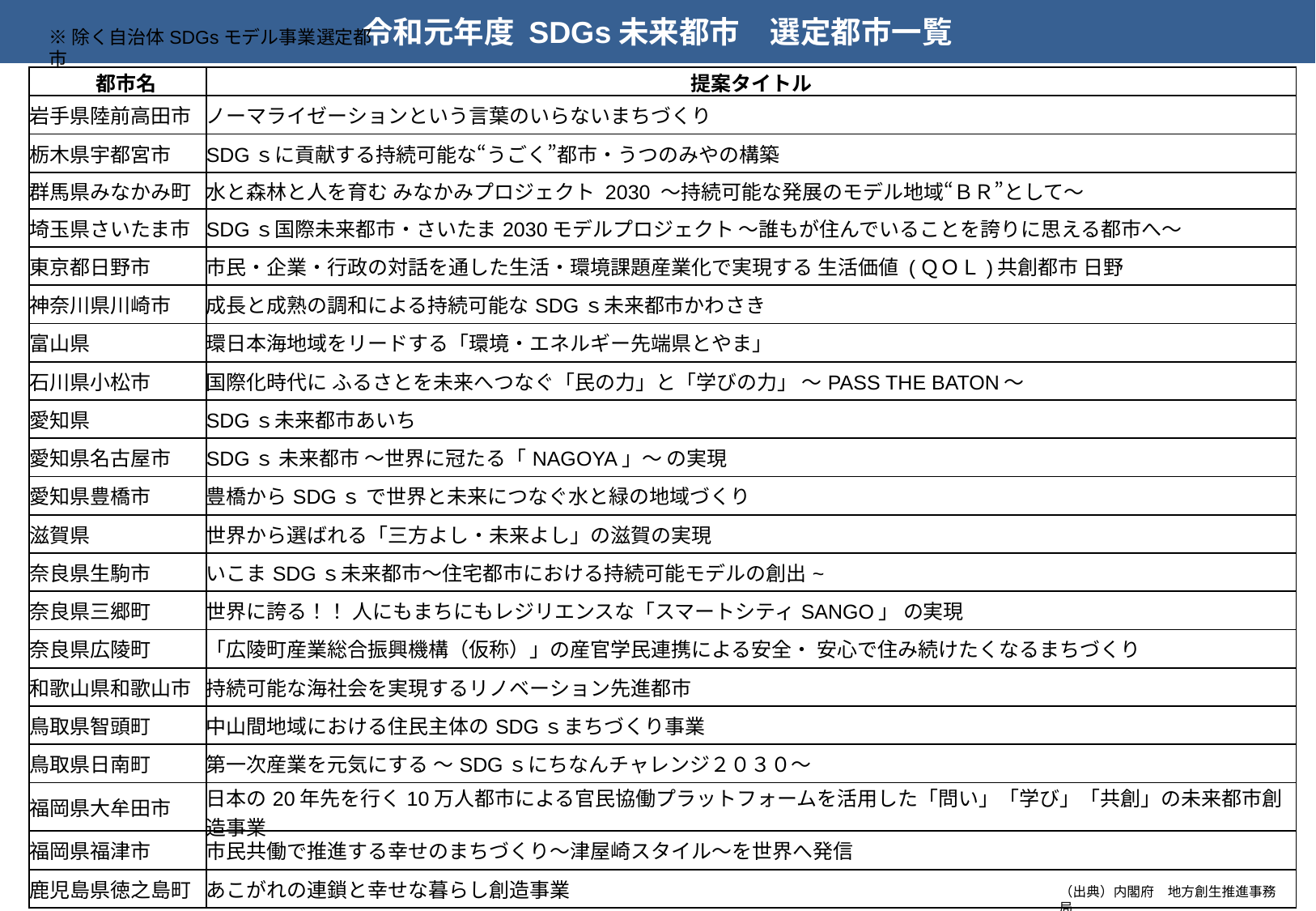

令和元年度 SDGs未来都市　選定都市一覧
※除く自治体SDGsモデル事業選定都市
| 都市名 | 提案タイトル |
| --- | --- |
| 岩手県陸前高田市 | ノーマライゼーションという言葉のいらないまちづくり |
| 栃木県宇都宮市 | SDGｓに貢献する持続可能な“うごく”都市・うつのみやの構築 |
| 群馬県みなかみ町 | 水と森林と人を育む みなかみプロジェクト 2030 ～持続可能な発展のモデル地域“ＢＲ”として～ |
| 埼玉県さいたま市 | SDGｓ国際未来都市・さいたま2030モデルプロジェクト ～誰もが住んでいることを誇りに思える都市へ～ |
| 東京都日野市 | 市民・企業・行政の対話を通した生活・環境課題産業化で実現する 生活価値 (ＱＯＬ)共創都市 日野 |
| 神奈川県川崎市 | 成長と成熟の調和による持続可能なSDGｓ未来都市かわさき |
| 富山県 | 環日本海地域をリードする「環境・エネルギー先端県とやま」 |
| 石川県小松市 | 国際化時代に ふるさとを未来へつなぐ「民の力」と「学びの力」 ～PASS THE BATON～ |
| 愛知県 | SDGｓ未来都市あいち |
| 愛知県名古屋市 | SDGｓ 未来都市 ～世界に冠たる「NAGOYA」～ の実現 |
| 愛知県豊橋市 | 豊橋からSDGｓ で世界と未来につなぐ水と緑の地域づくり |
| 滋賀県 | 世界から選ばれる「三方よし・未来よし」の滋賀の実現 |
| 奈良県生駒市 | いこまSDGｓ未来都市～住宅都市における持続可能モデルの創出~ |
| 奈良県三郷町 | 世界に誇る！！ 人にもまちにもレジリエンスな「スマートシティSANGO」 の実現 |
| 奈良県広陵町 | 「広陵町産業総合振興機構（仮称）」の産官学民連携による安全・ 安心で住み続けたくなるまちづくり |
| 和歌山県和歌山市 | 持続可能な海社会を実現するリノベーション先進都市 |
| 鳥取県智頭町 | 中山間地域における住民主体のSDGｓまちづくり事業 |
| 鳥取県日南町 | 第一次産業を元気にする ～SDGｓにちなんチャレンジ２０３０～ |
| 福岡県大牟田市 | 日本の20年先を行く10万人都市による官民協働プラットフォームを活用した「問い」「学び」「共創」の未来都市創造事業 |
| 福岡県福津市 | 市民共働で推進する幸せのまちづくり～津屋崎スタイル～を世界へ発信 |
| 鹿児島県徳之島町 | あこがれの連鎖と幸せな暮らし創造事業 |
（出典）内閣府　地方創生推進事務局